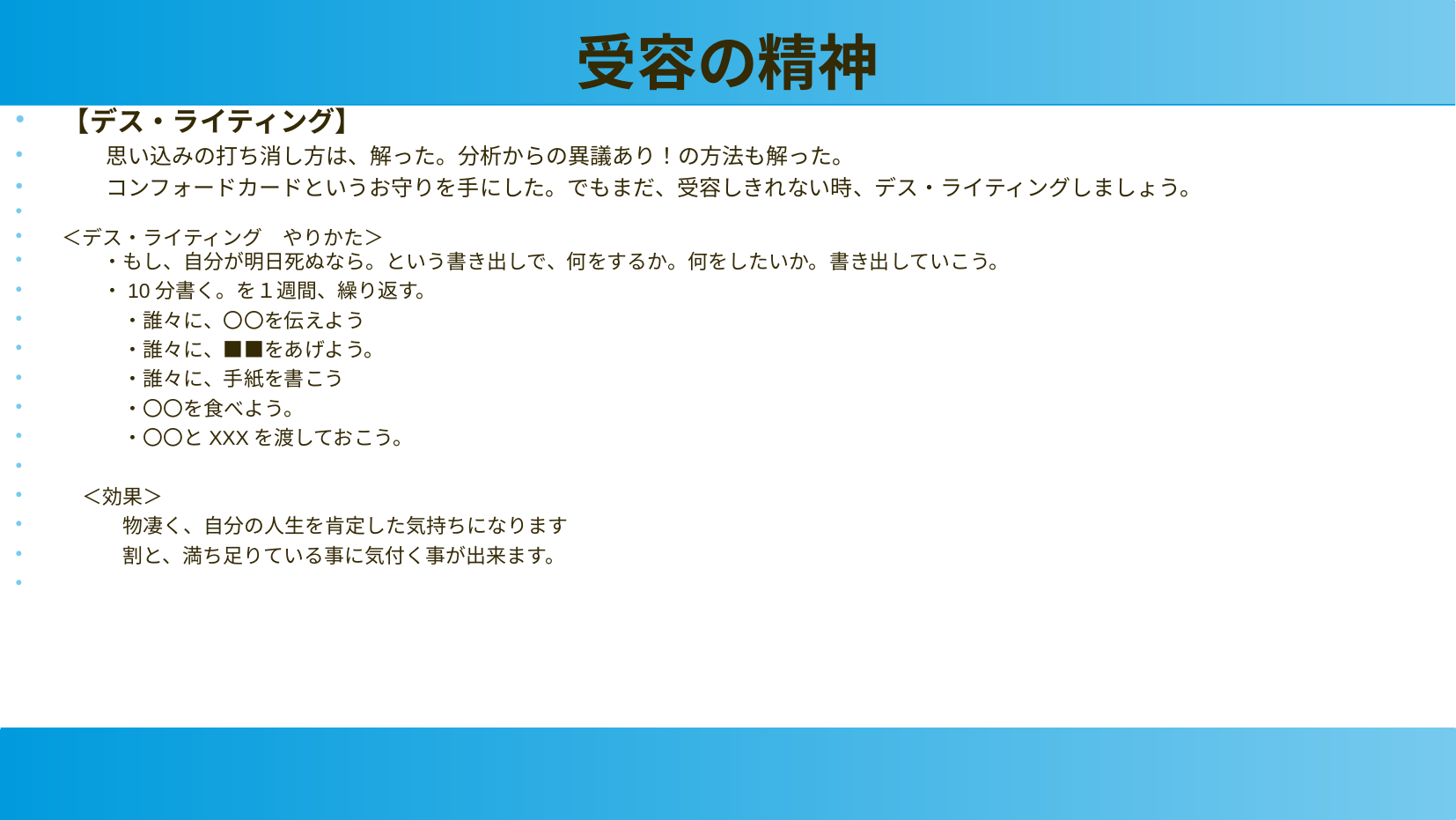

受容の精神
【デス・ライティング】
　　思い込みの打ち消し方は、解った。分析からの異議あり！の方法も解った。
　　コンフォードカードというお守りを手にした。でもまだ、受容しきれない時、デス・ライティングしましょう。

＜デス・ライティング　やりかた＞
　　・もし、自分が明日死ぬなら。という書き出しで、何をするか。何をしたいか。書き出していこう。
　　・10分書く。を１週間、繰り返す。
　　　・誰々に、〇〇を伝えよう
　　　・誰々に、■■をあげよう。
　　　・誰々に、手紙を書こう
　　　・〇〇を食べよう。
　　　・〇〇とXXXを渡しておこう。

　＜効果＞
　　　物凄く、自分の人生を肯定した気持ちになります
　　　割と、満ち足りている事に気付く事が出来ます。